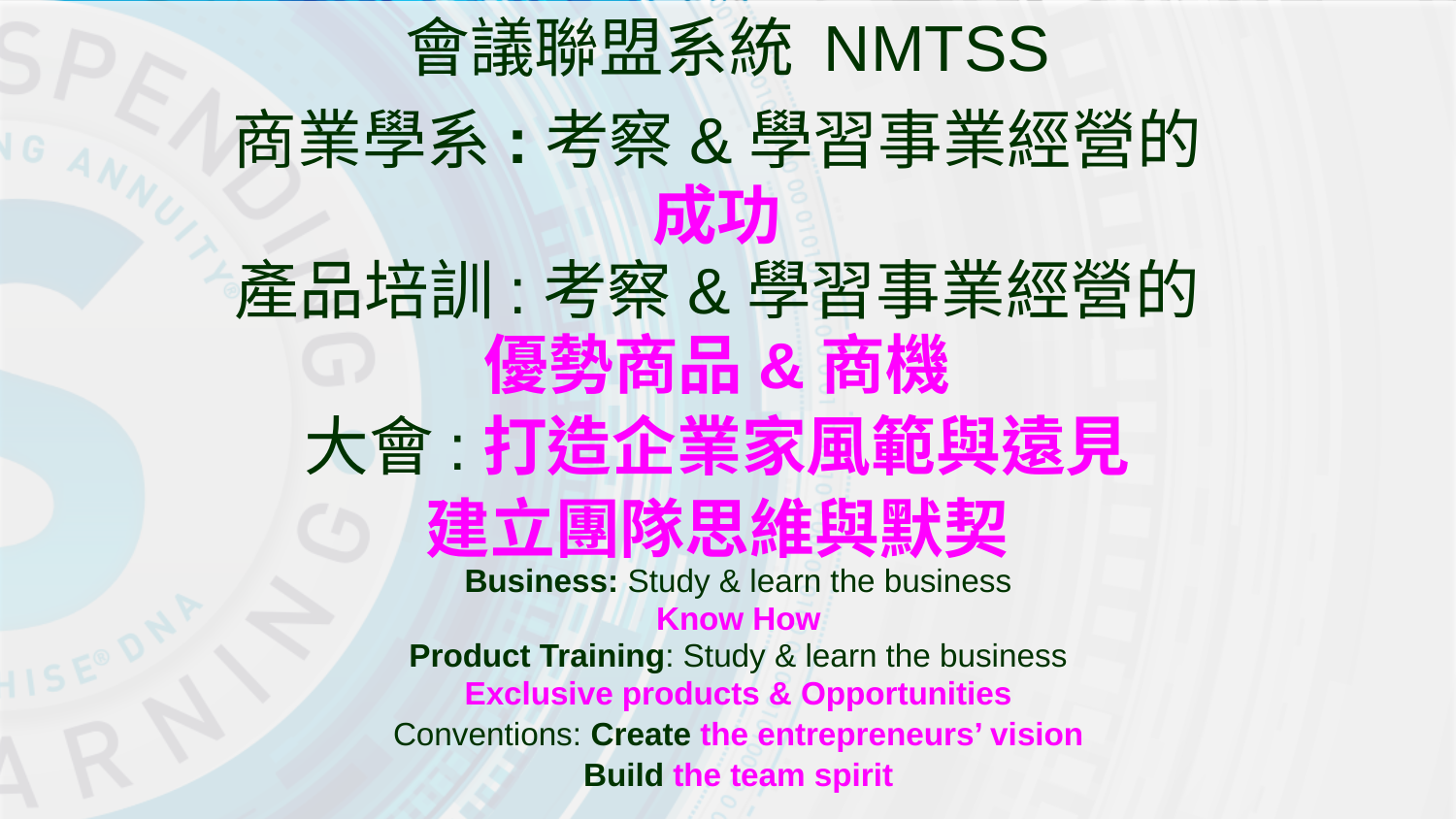

會議聯盟系統 NMTSS
商業學系:考察&學習事業經營的
成功
產品培訓:考察&學習事業經營的
優勢商品&商機
大會:打造企業家風範與遠見
建立團隊思維與默契

Business: Study & learn the business
Know How
Product Training: Study & learn the business
Exclusive products & Opportunities
Conventions: Create the entrepreneurs’ vision
Build the team spirit